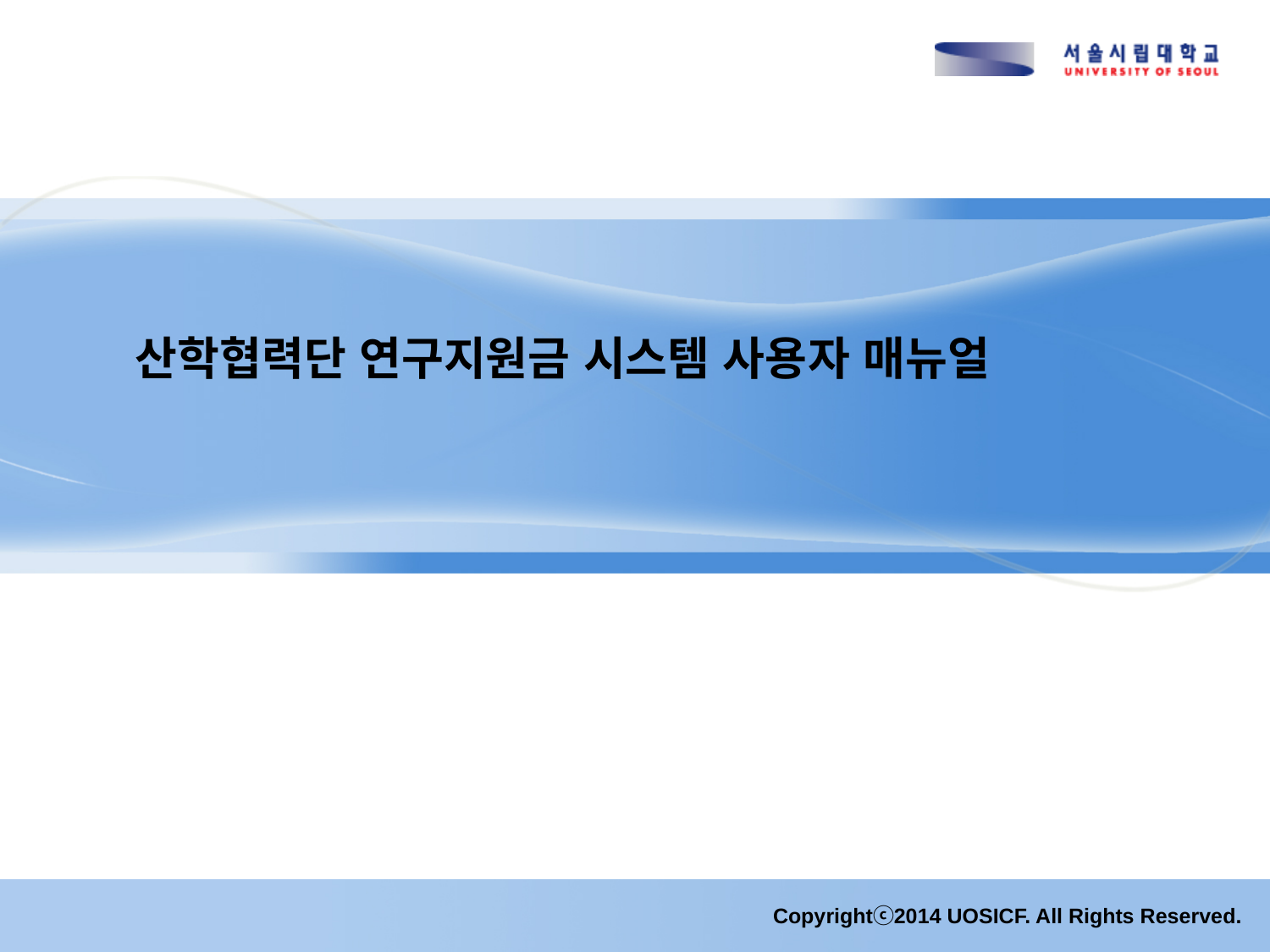

# 산학협력단 연구지원금 시스템 사용자 매뉴얼
Copyrightⓒ2014 UOSICF. All Rights Reserved.